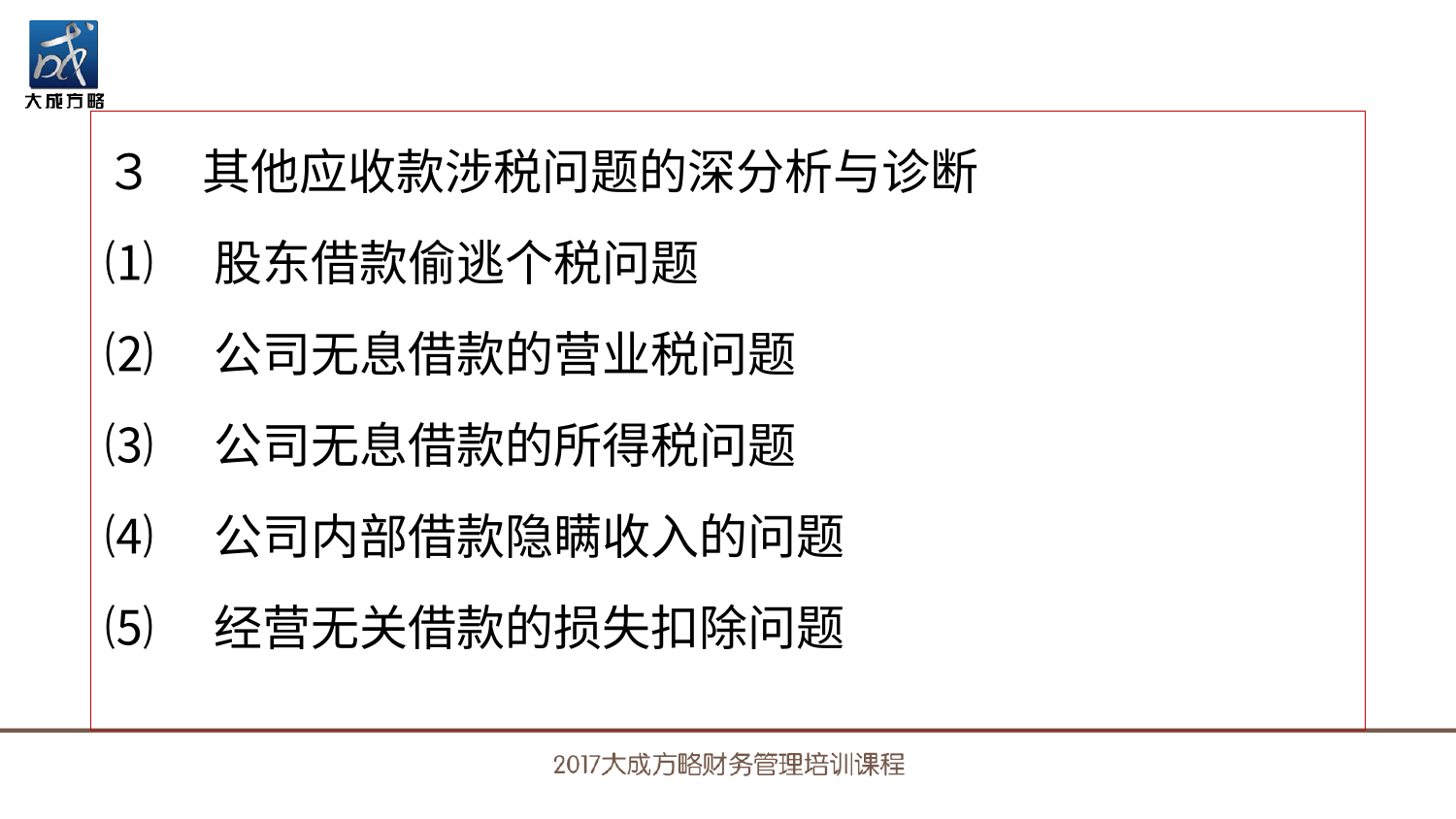

３　其他应收款涉税问题的深分析与诊断
⑴　股东借款偷逃个税问题
⑵　公司无息借款的营业税问题
⑶　公司无息借款的所得税问题
⑷　公司内部借款隐瞒收入的问题
⑸　经营无关借款的损失扣除问题